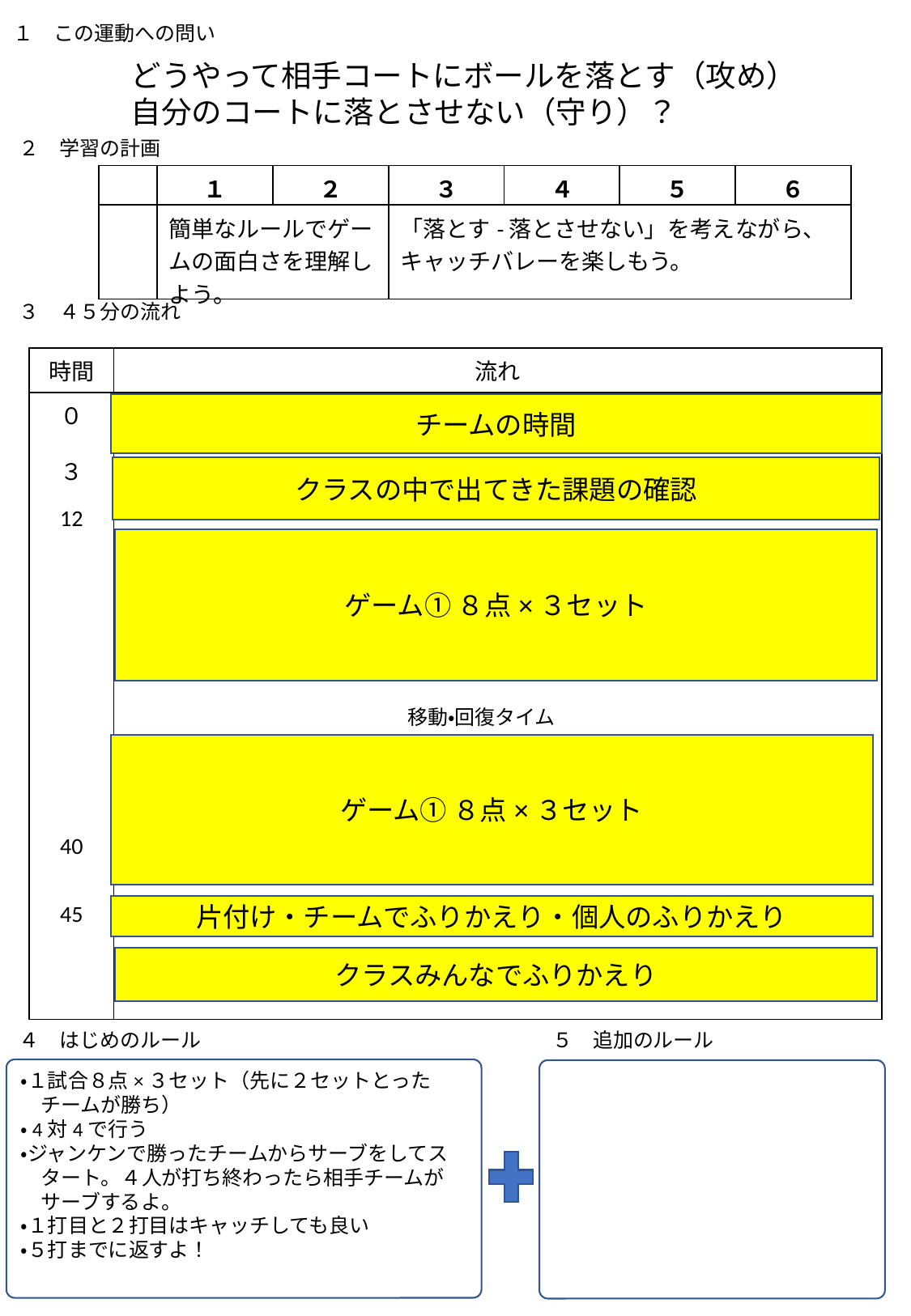

１　この運動への問い
どうやって相手コートにボールを落とす（攻め）
自分のコートに落とさせない（守り）？
２　学習の計画
|  | １ | ２ | ３ | ４ | ５ | ６ |
| --- | --- | --- | --- | --- | --- | --- |
|  | 簡単なルールでゲームの面白さを理解しよう。 |  | 「落とす-落とさせない」を考えながら、キャッチバレーを楽しもう。 |  |  |  |
３　４５分の流れ
| 時間 | 流れ |
| --- | --- |
| ０ ３ 12 　　 40 45 |  |
チームの時間
クラスの中で出てきた課題の確認
ゲーム① ８点×３セット
移動・回復タイム
ゲーム① ８点×３セット
片付け・チームでふりかえり・個人のふりかえり
クラスみんなでふりかえり
４　はじめのルール
５　追加のルール
・１試合８点×３セット（先に２セットとった
　チームが勝ち）
・4対4で行う
・ジャンケンで勝ったチームからサーブをしてス
　タート。４人が打ち終わったら相手チームが
　サーブするよ。
・１打目と２打目はキャッチしても良い
・５打までに返すよ！